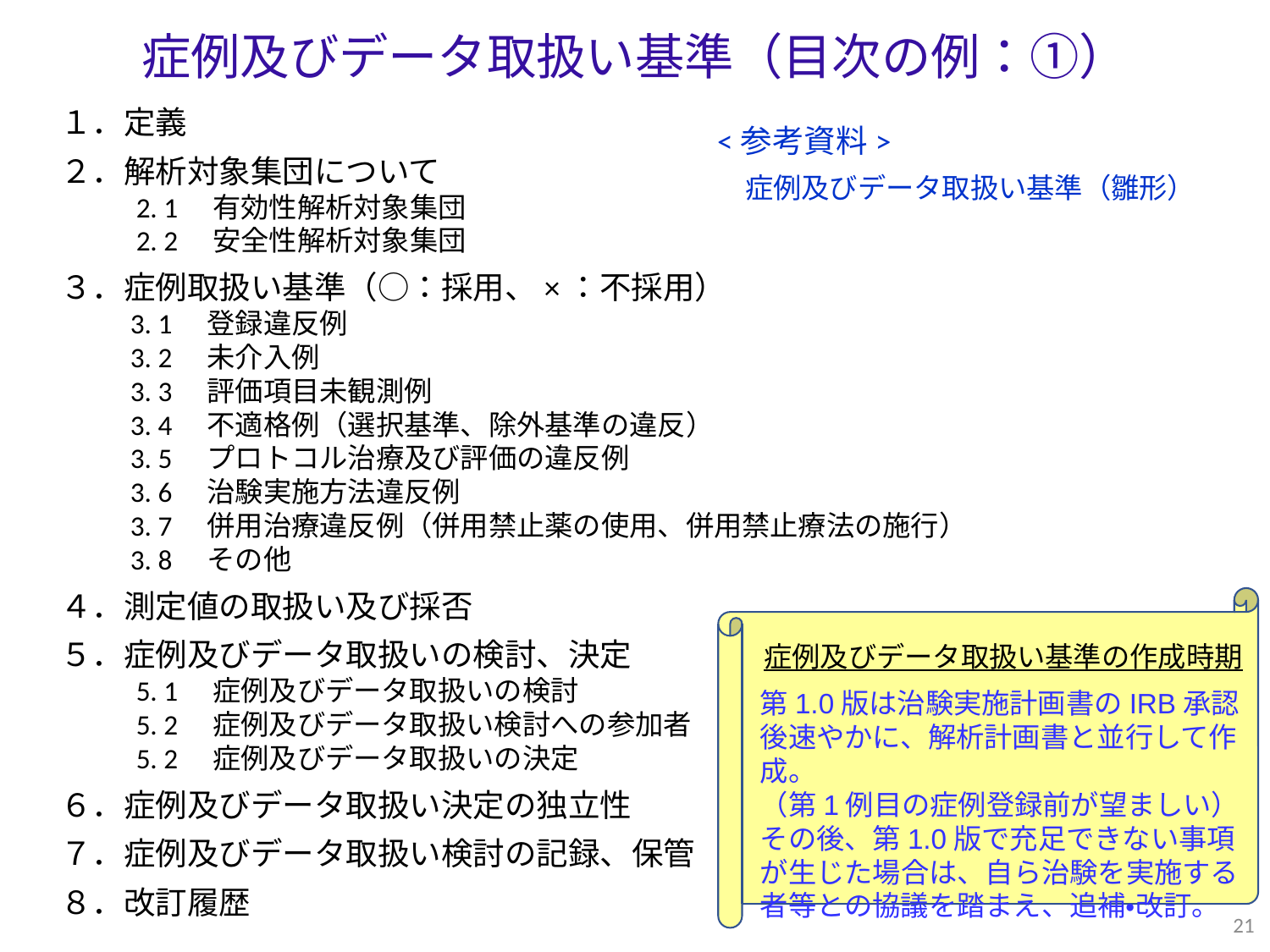

症例及びデータ取扱い基準（目次の例：①）
１．定義
２．解析対象集団について
　　  2. 1　有効性解析対象集団
　　  2. 2　安全性解析対象集団
３．症例取扱い基準（○：採用、×：不採用）
 3. 1　登録違反例
 3. 2　未介入例
 3. 3　評価項目未観測例
 3. 4　不適格例（選択基準、除外基準の違反）
 3. 5　プロトコル治療及び評価の違反例
 3. 6　治験実施方法違反例
 3. 7　併用治療違反例（併用禁止薬の使用、併用禁止療法の施行）
 3. 8　その他
４．測定値の取扱い及び採否
５．症例及びデータ取扱いの検討、決定
　　  5. 1　症例及びデータ取扱いの検討
　　  5. 2　症例及びデータ取扱い検討への参加者
　　  5. 2　症例及びデータ取扱いの決定
６．症例及びデータ取扱い決定の独立性
７．症例及びデータ取扱い検討の記録、保管
８．改訂履歴

<参考資料>
　症例及びデータ取扱い基準（雛形）

症例及びデータ取扱い基準の作成時期
第1.0版は治験実施計画書のIRB承認後速やかに、解析計画書と並行して作成。
（第1例目の症例登録前が望ましい）
その後、第1.0版で充足できない事項
が生じた場合は、自ら治験を実施する者等との協議を踏まえ、追補・改訂。
21